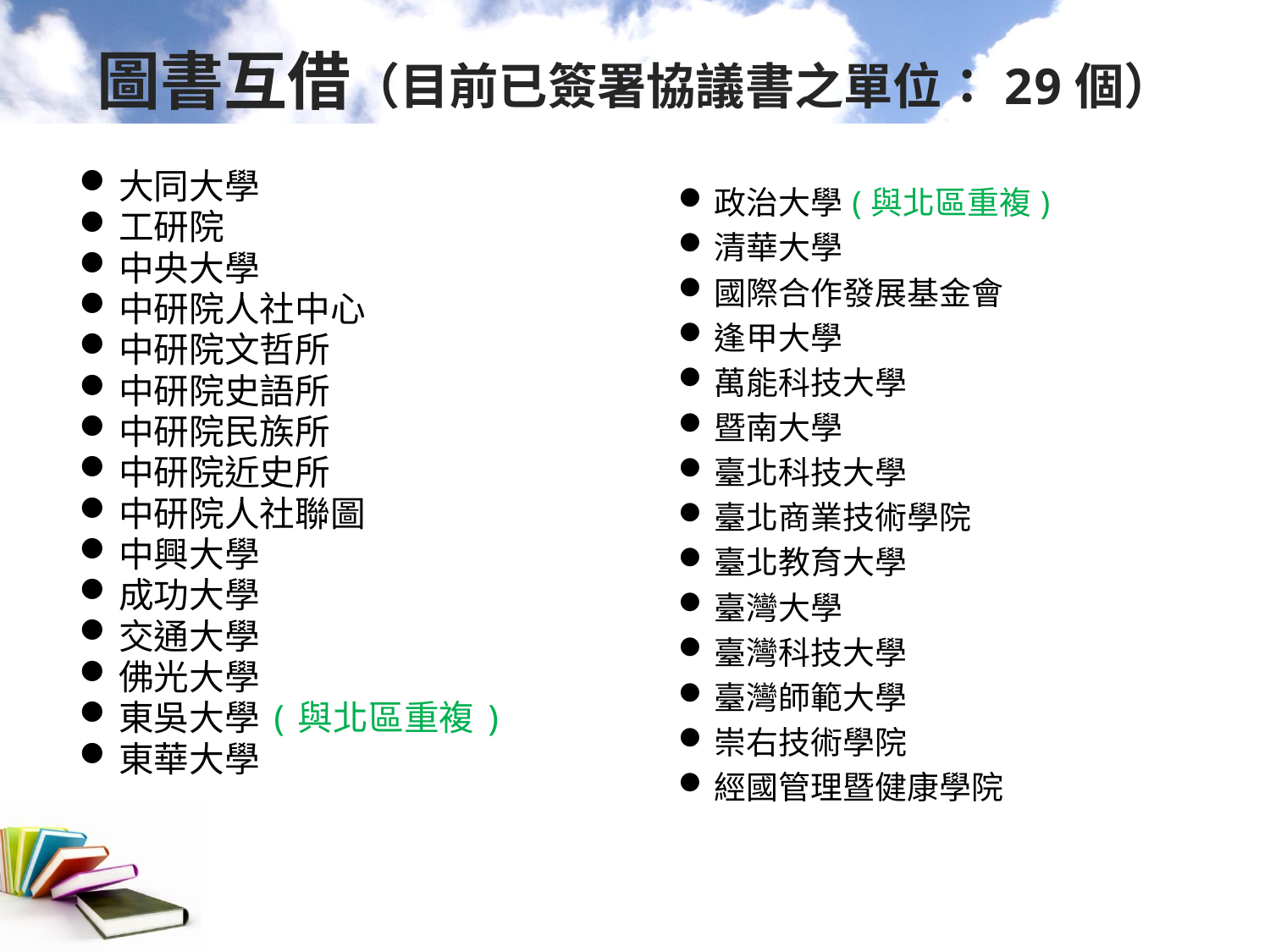

# 圖書互借（目前已簽署協議書之單位：29個）
大同大學
工研院
中央大學
中研院人社中心
中研院文哲所
中研院史語所
中研院民族所
中研院近史所
中研院人社聯圖
中興大學
成功大學
交通大學
佛光大學
東吳大學(與北區重複)
東華大學
政治大學(與北區重複)
清華大學
國際合作發展基金會
逢甲大學
萬能科技大學
暨南大學
臺北科技大學
臺北商業技術學院
臺北教育大學
臺灣大學
臺灣科技大學
臺灣師範大學
崇右技術學院
經國管理暨健康學院